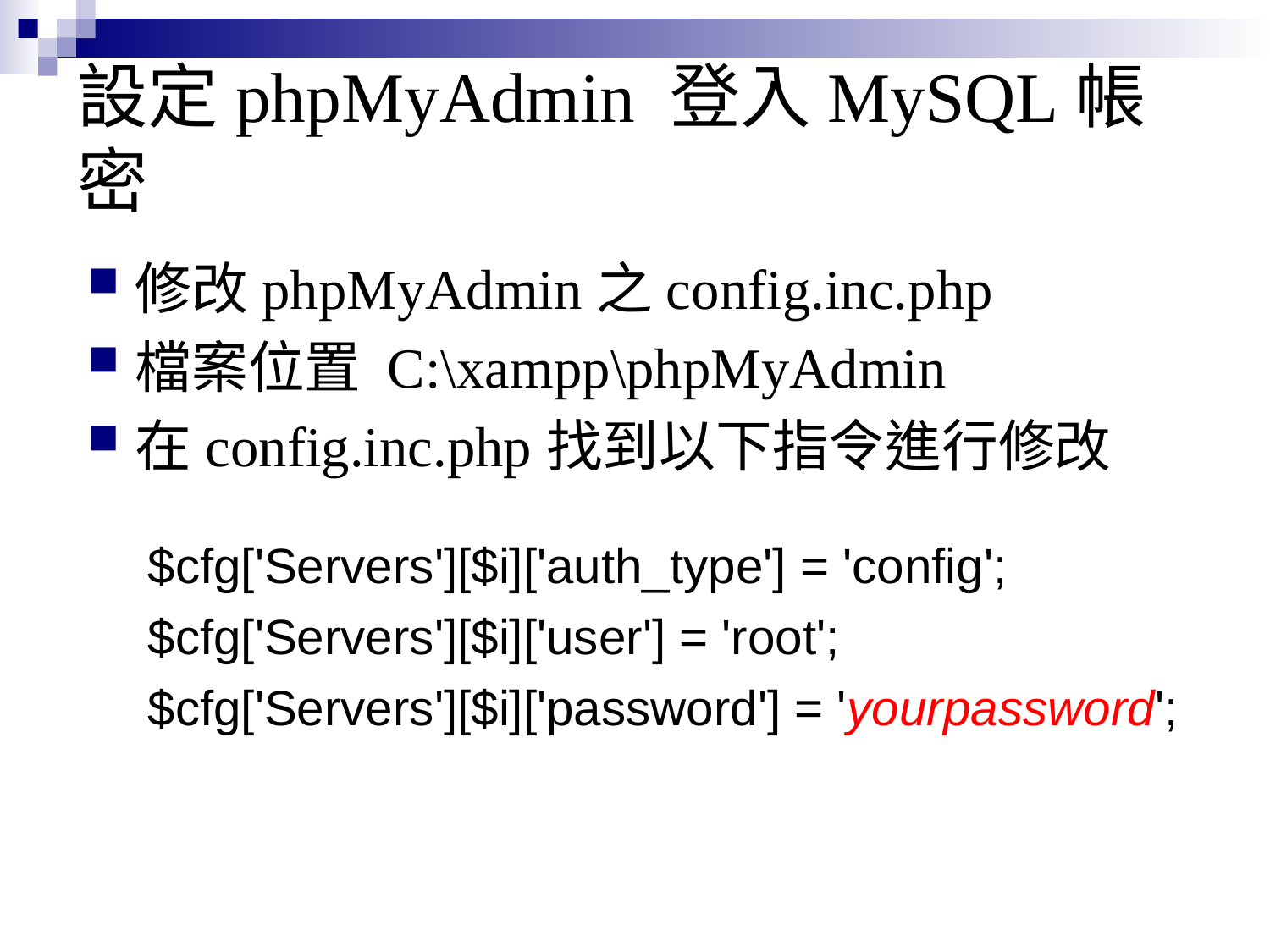

# 設定phpMyAdmin 登入MySQL帳密
修改phpMyAdmin之config.inc.php
檔案位置 C:\xampp\phpMyAdmin
在config.inc.php找到以下指令進行修改

$cfg['Servers'][$i]['auth_type'] = 'config';
$cfg['Servers'][$i]['user'] = 'root';
$cfg['Servers'][$i]['password'] = 'yourpassword';